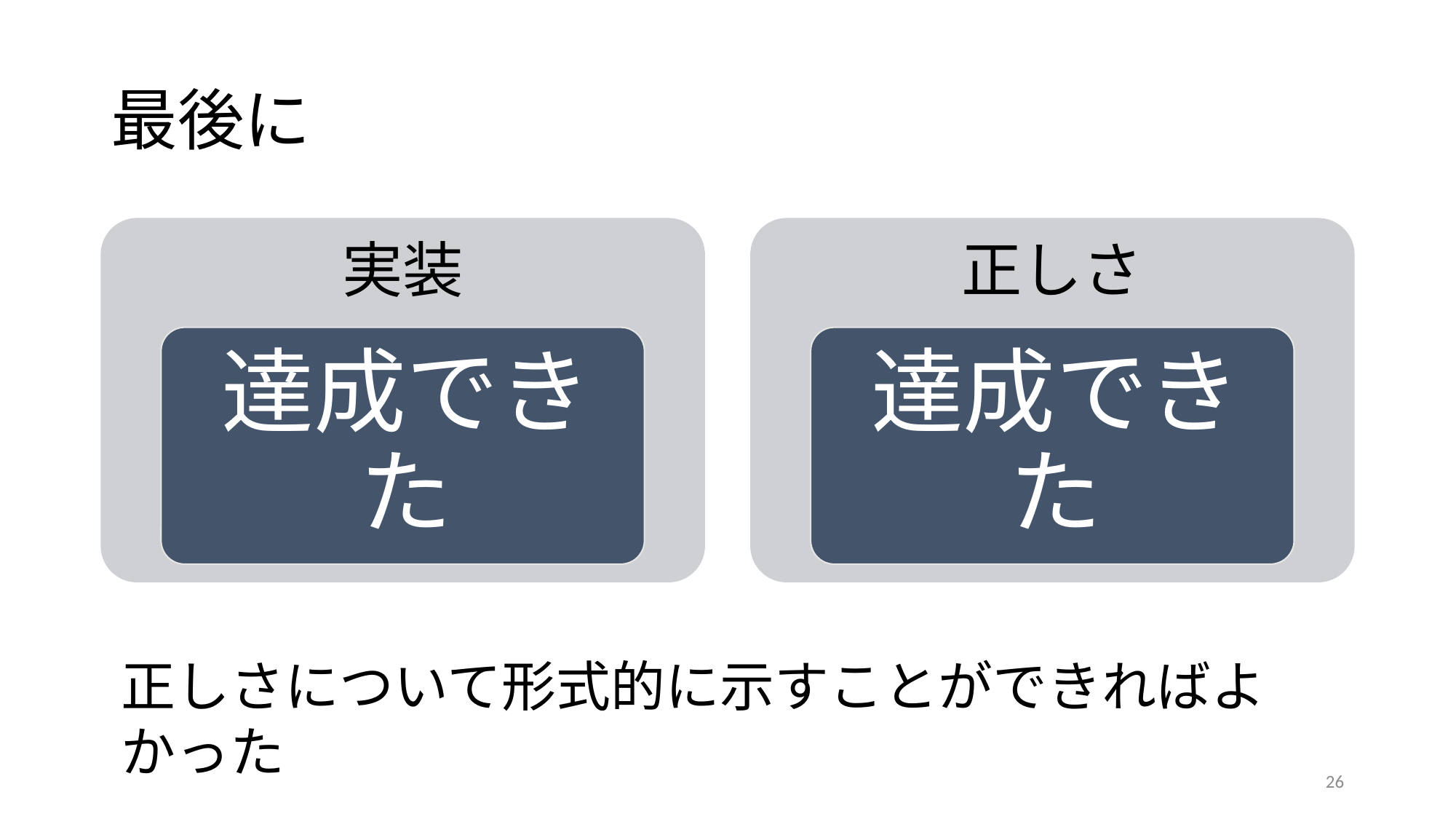

# 最後に
実装
達成できた
正しさ
達成できた
正しさについて形式的に示すことができればよかった
26